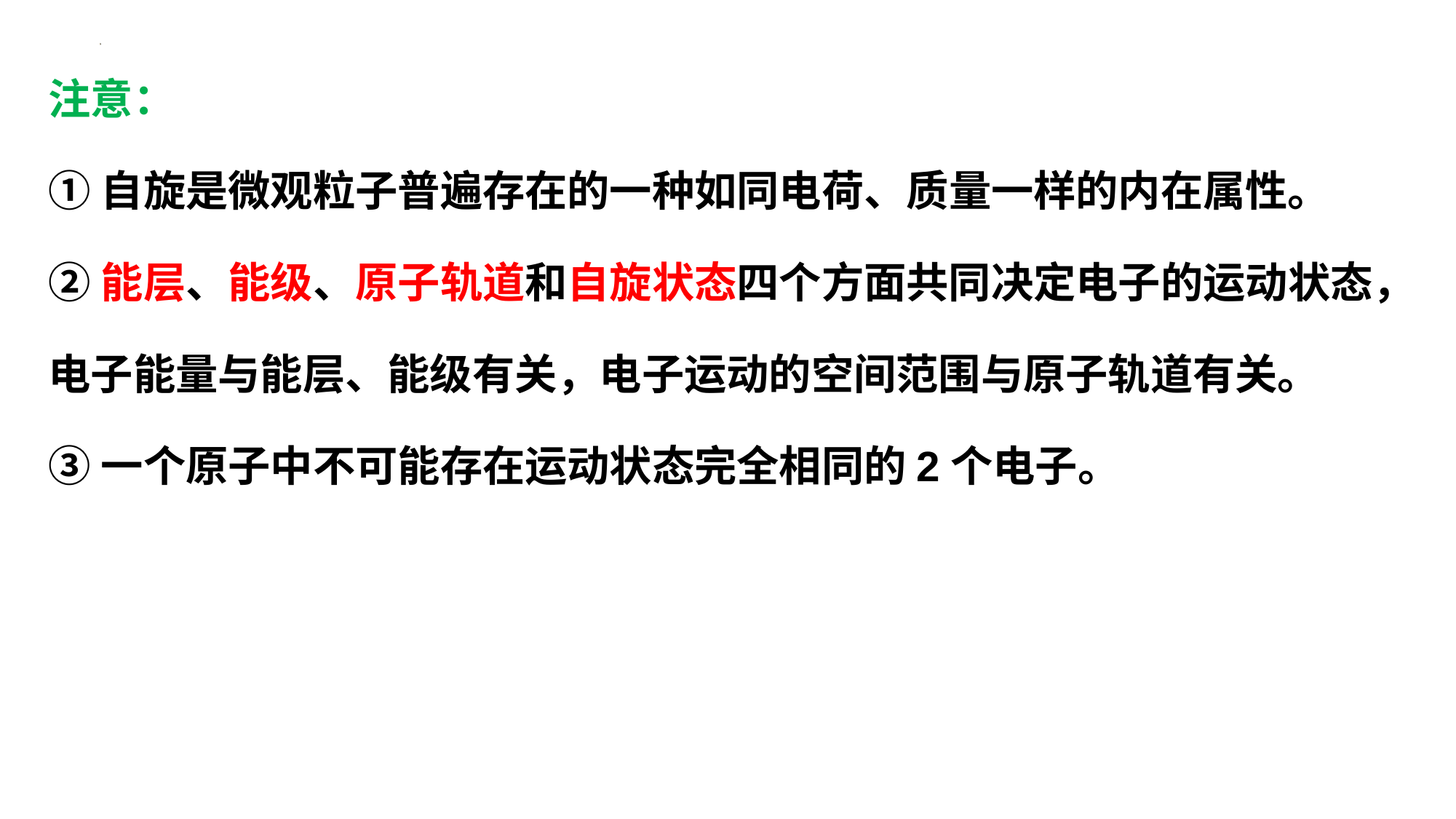

注意：
①自旋是微观粒子普遍存在的一种如同电荷、质量一样的内在属性。
②能层、能级、原子轨道和自旋状态四个方面共同决定电子的运动状态，电子能量与能层、能级有关，电子运动的空间范围与原子轨道有关。
③一个原子中不可能存在运动状态完全相同的2个电子。